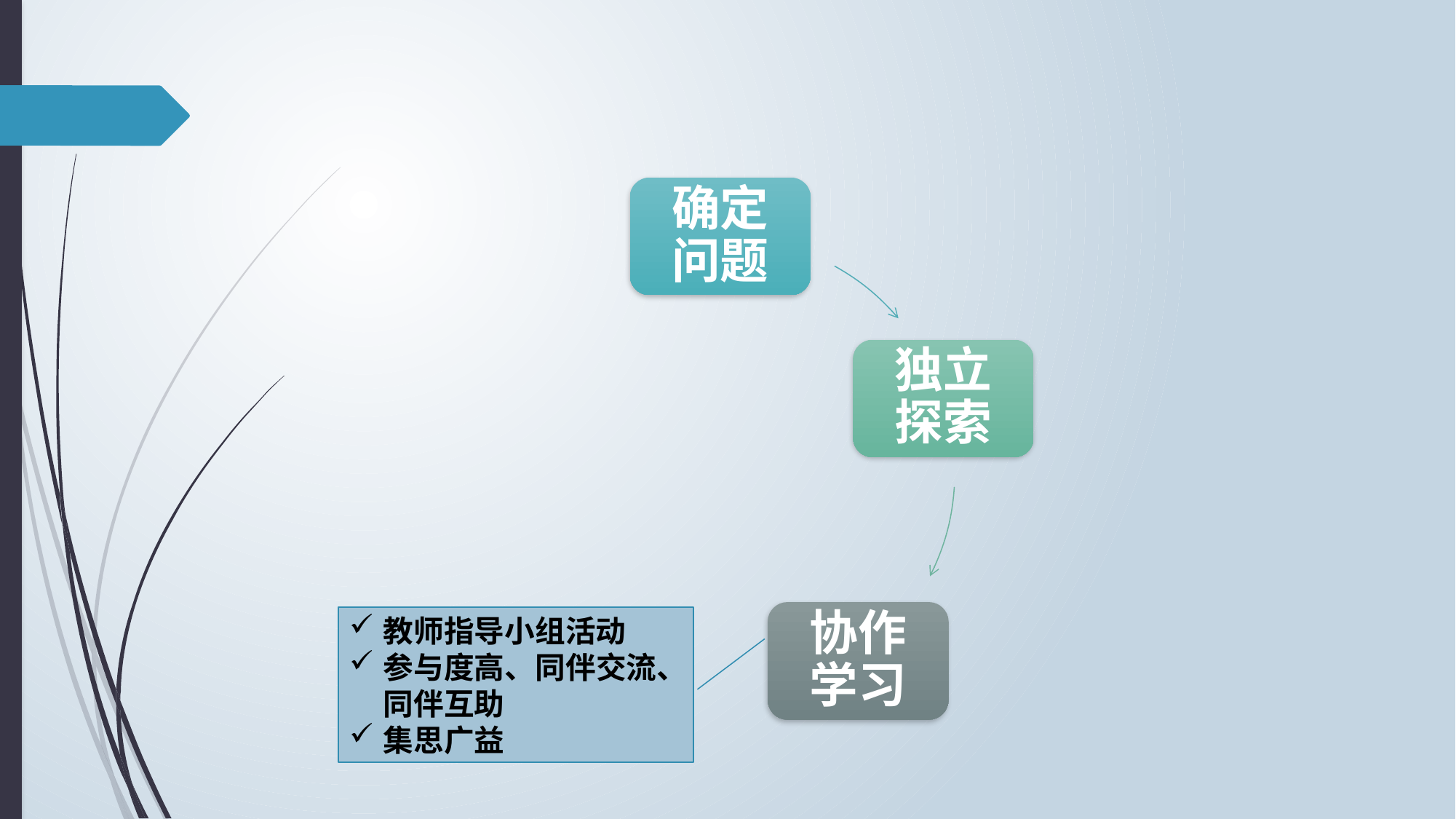

确定问题

独立探索
协作学习
教师指导小组活动
参与度高、同伴交流、同伴互助
集思广益